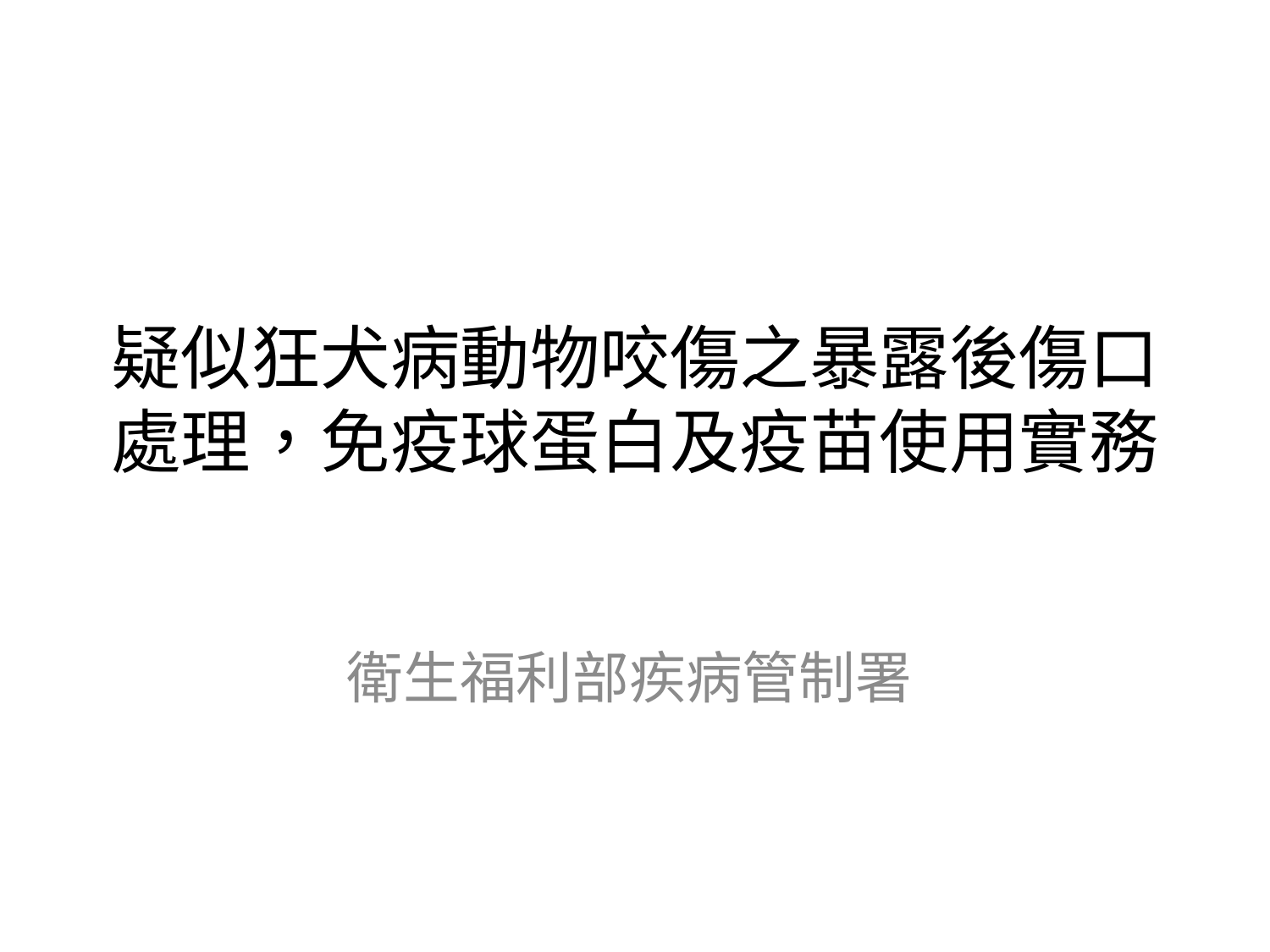

# 疑似狂犬病動物咬傷之暴露後傷口處理，免疫球蛋白及疫苗使用實務
衛生福利部疾病管制署